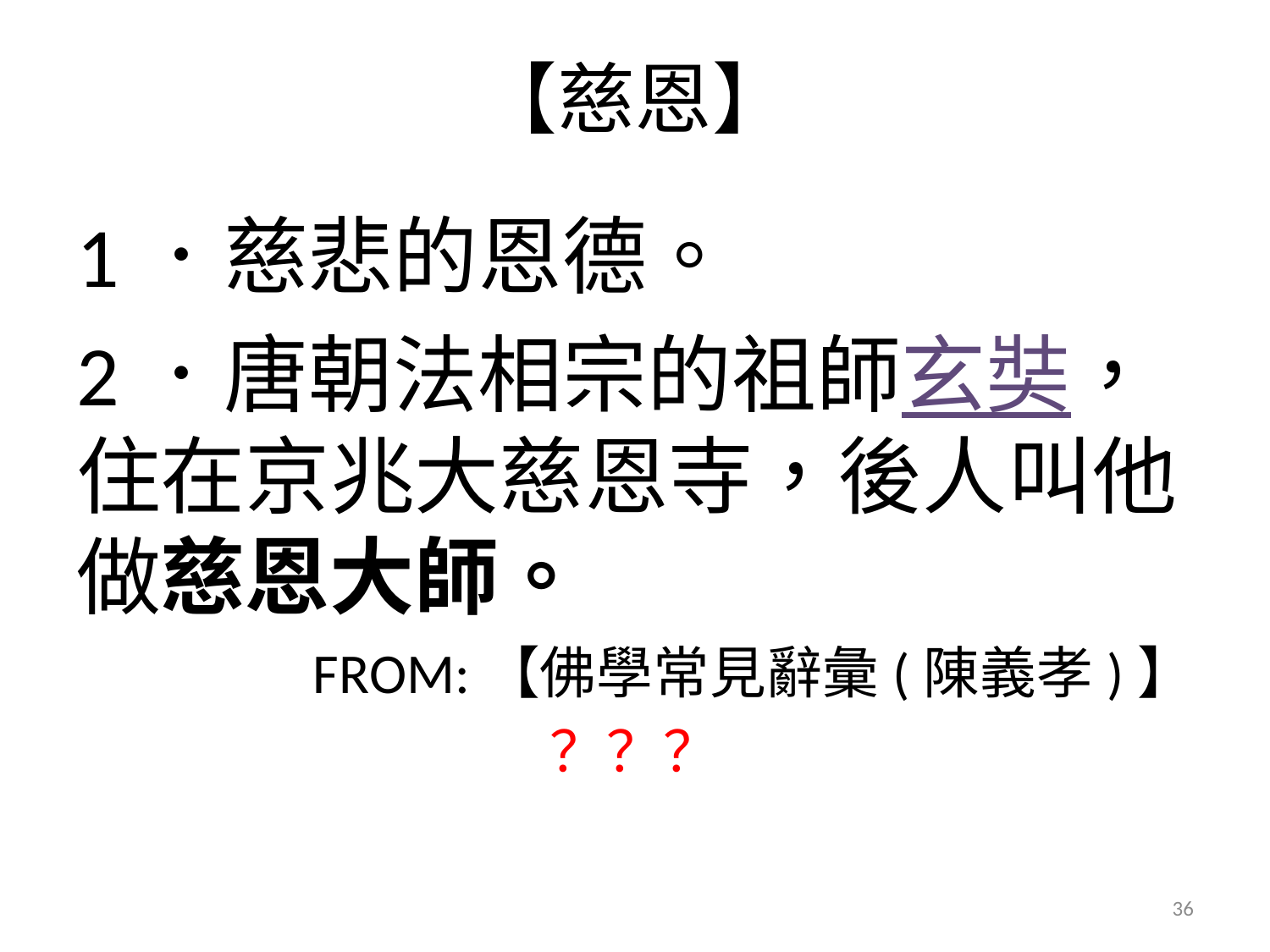

# 【慈恩】
1．慈悲的恩德。
2．唐朝法相宗的祖師玄奘，住在京兆大慈恩寺，後人叫他做慈恩大師。
FROM:【佛學常見辭彙(陳義孝)】
？？？
36